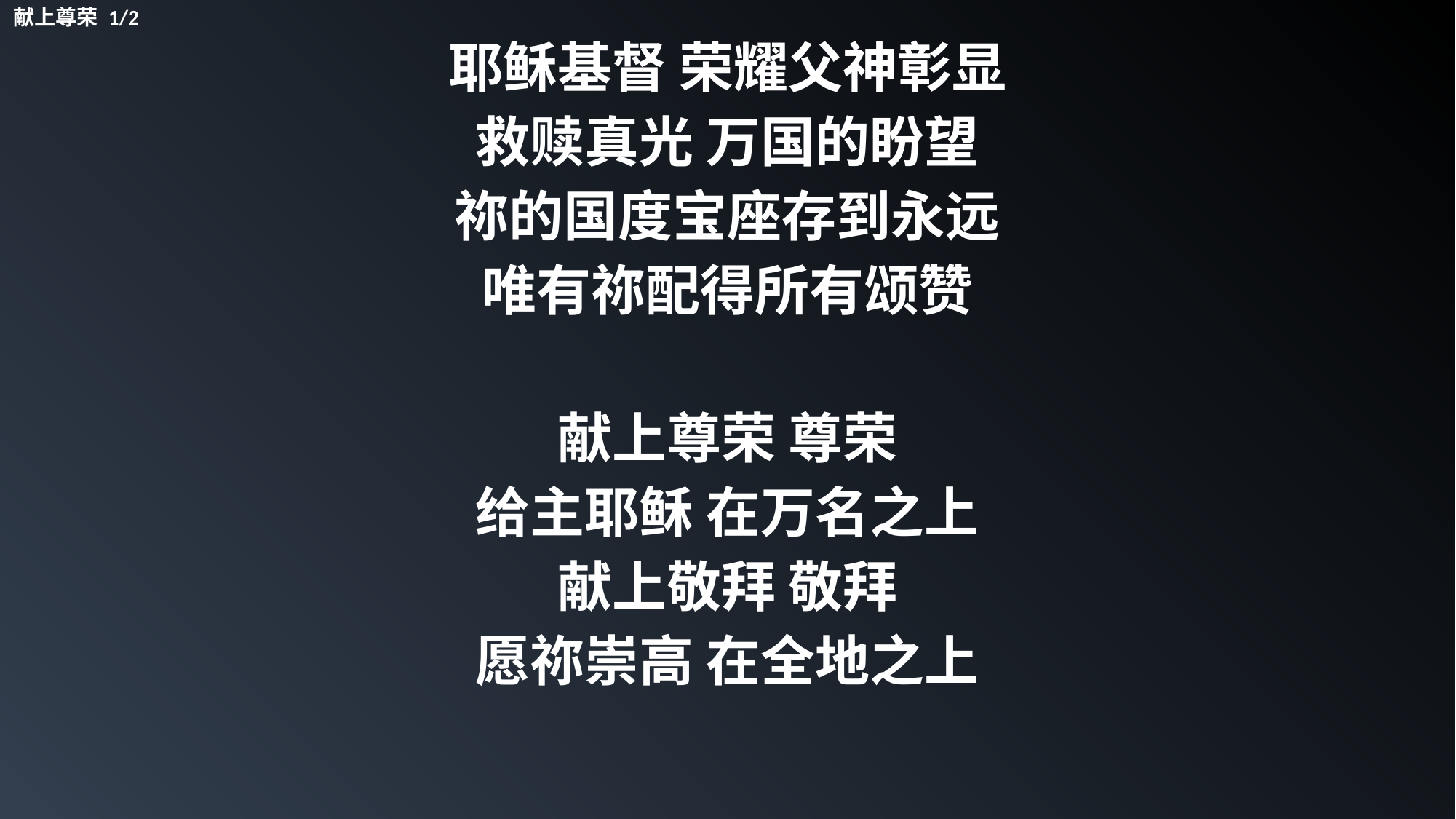

献上尊荣 1/2
耶稣基督 荣耀父神彰显
救赎真光 万国的盼望
祢的国度宝座存到永远
唯有祢配得所有颂赞

献上尊荣 尊荣
给主耶稣 在万名之上
献上敬拜 敬拜
愿祢崇高 在全地之上